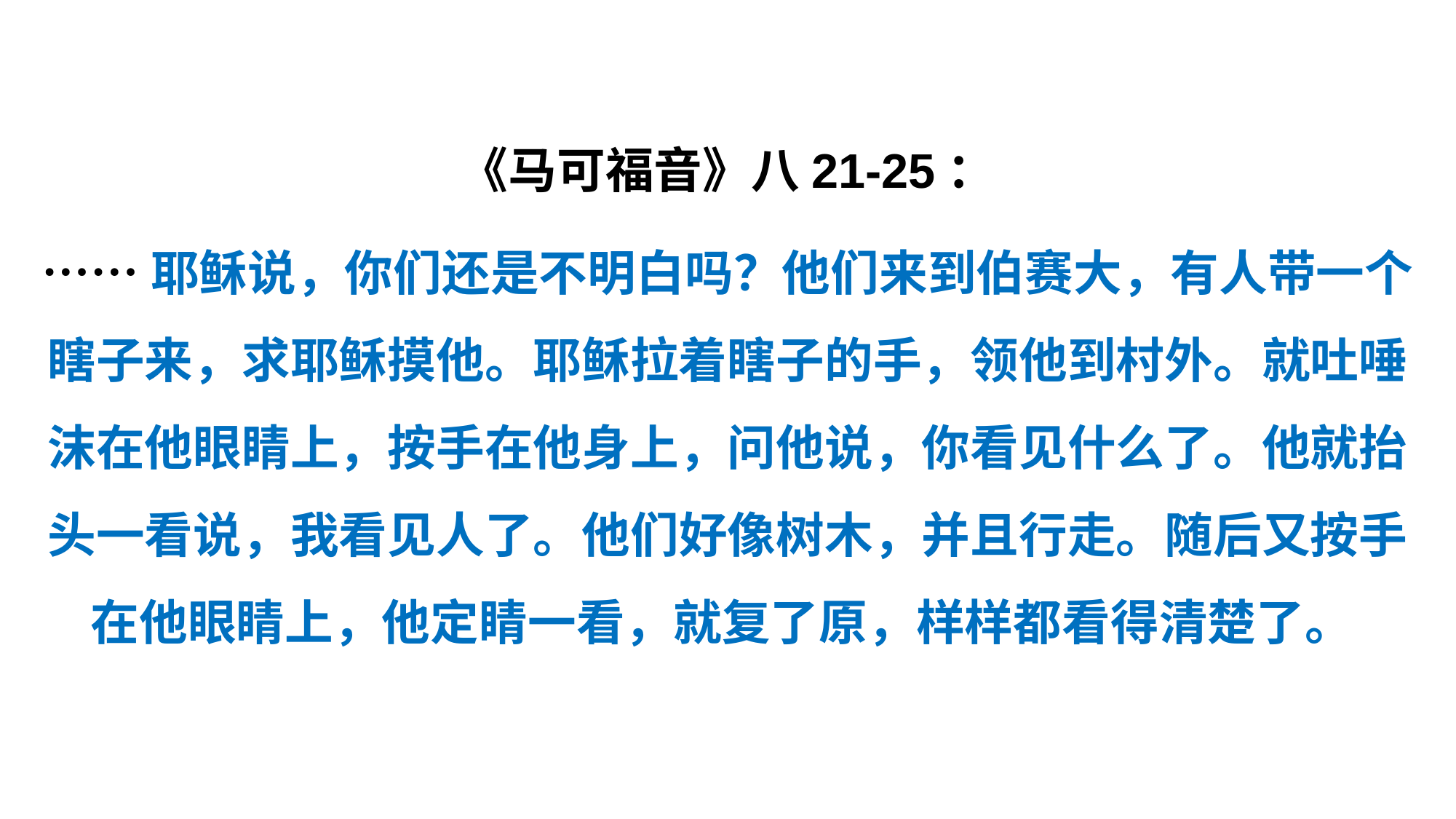

#
《马可福音》八21-25：
……耶稣说，你们还是不明白吗？他们来到伯赛大，有人带一个瞎子来，求耶稣摸他。耶稣拉着瞎子的手，领他到村外。就吐唾沫在他眼睛上，按手在他身上，问他说，你看见什么了。他就抬头一看说，我看见人了。他们好像树木，并且行走。随后又按手在他眼睛上，他定睛一看，就复了原，样样都看得清楚了。